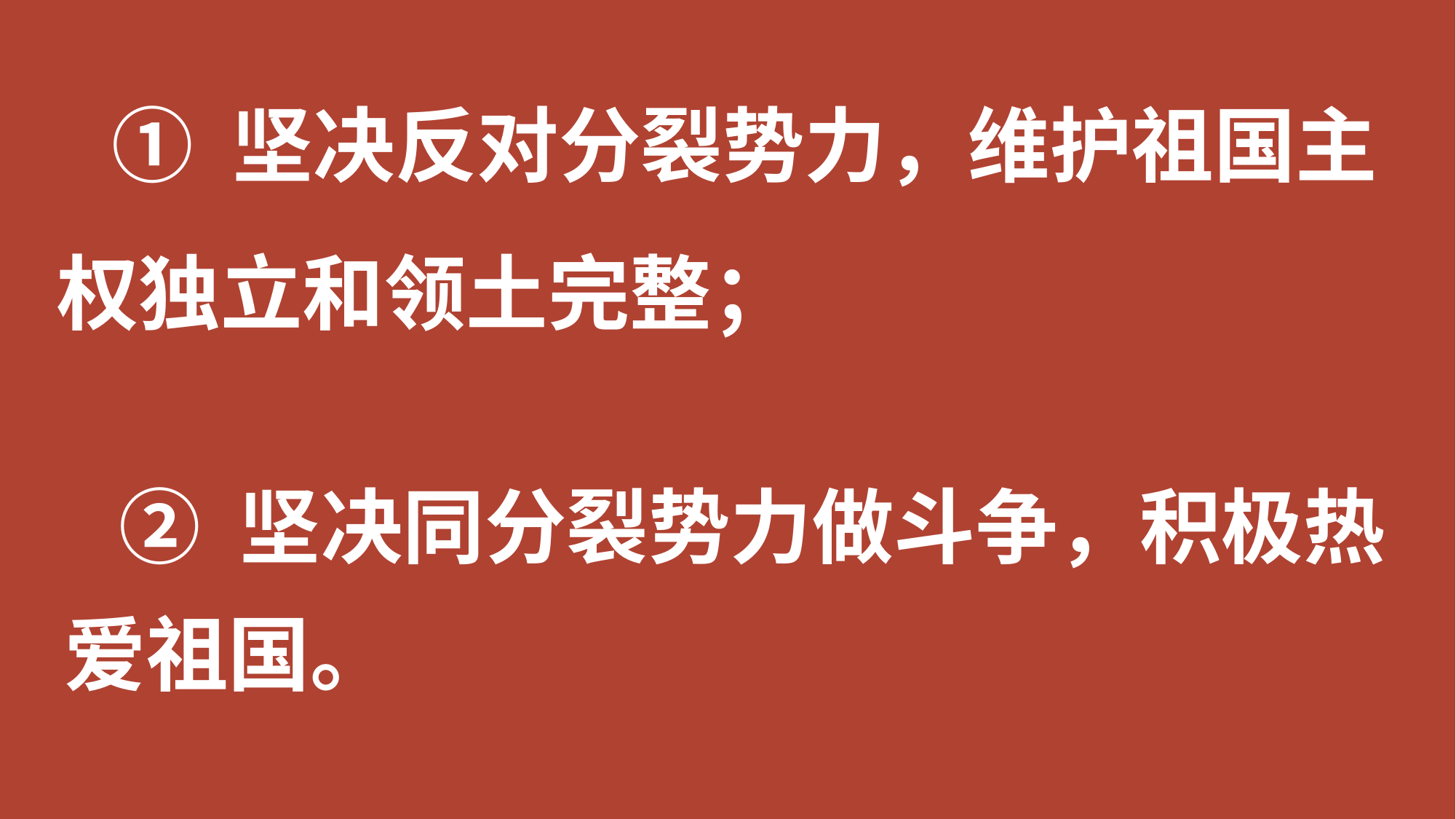

① 坚决反对分裂势力，维护祖国主权独立和领土完整；
② 坚决同分裂势力做斗争，积极热爱祖国。